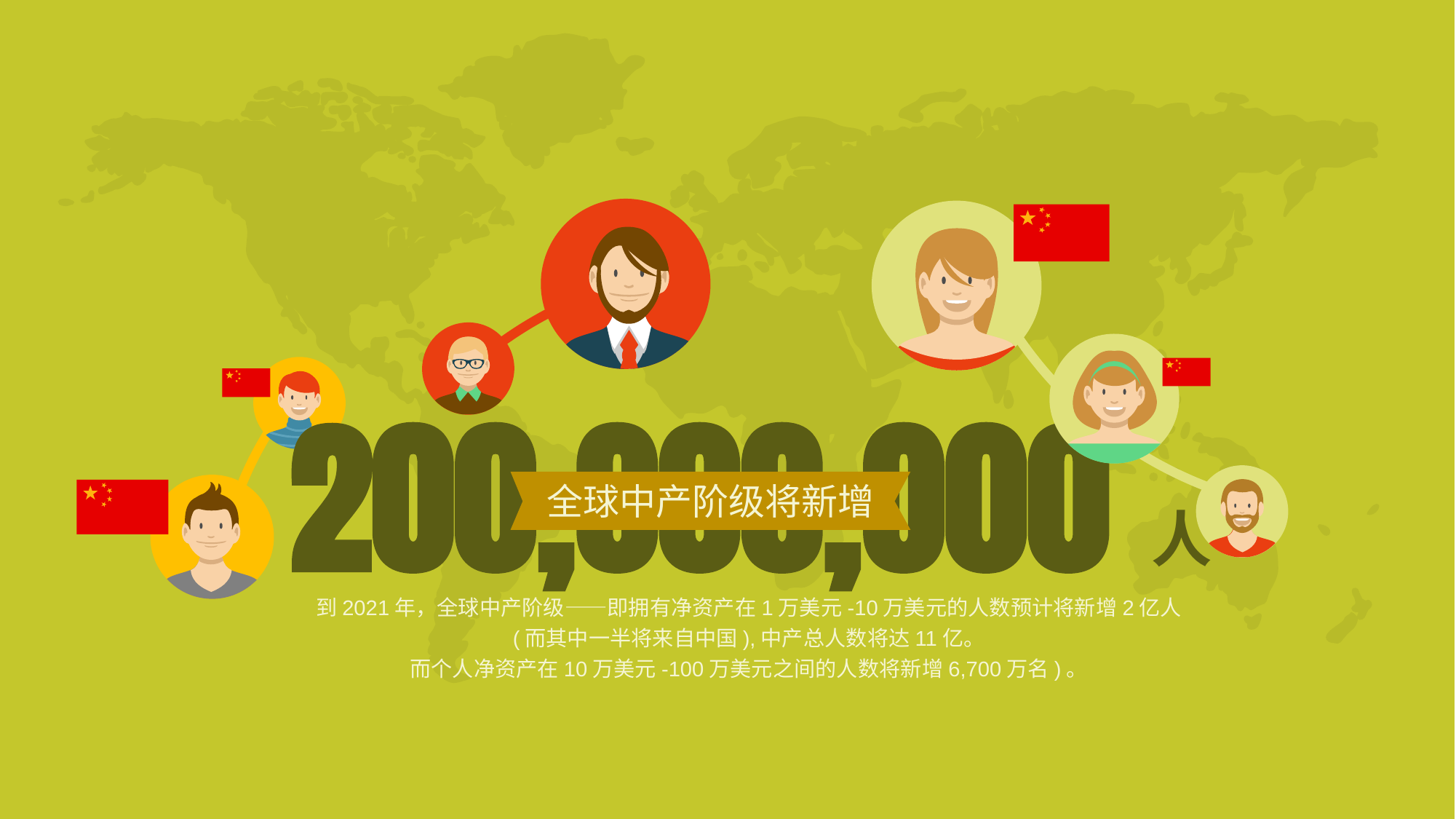

200,000,000
人

全球中产阶级将新增

到2021年，全球中产阶级——即拥有净资产在1万美元-10万美元的人数预计将新增2亿人
(而其中一半将来自中国),中产总人数将达11亿。
而个人净资产在10万美元-100万美元之间的人数将新增6,700万名)。